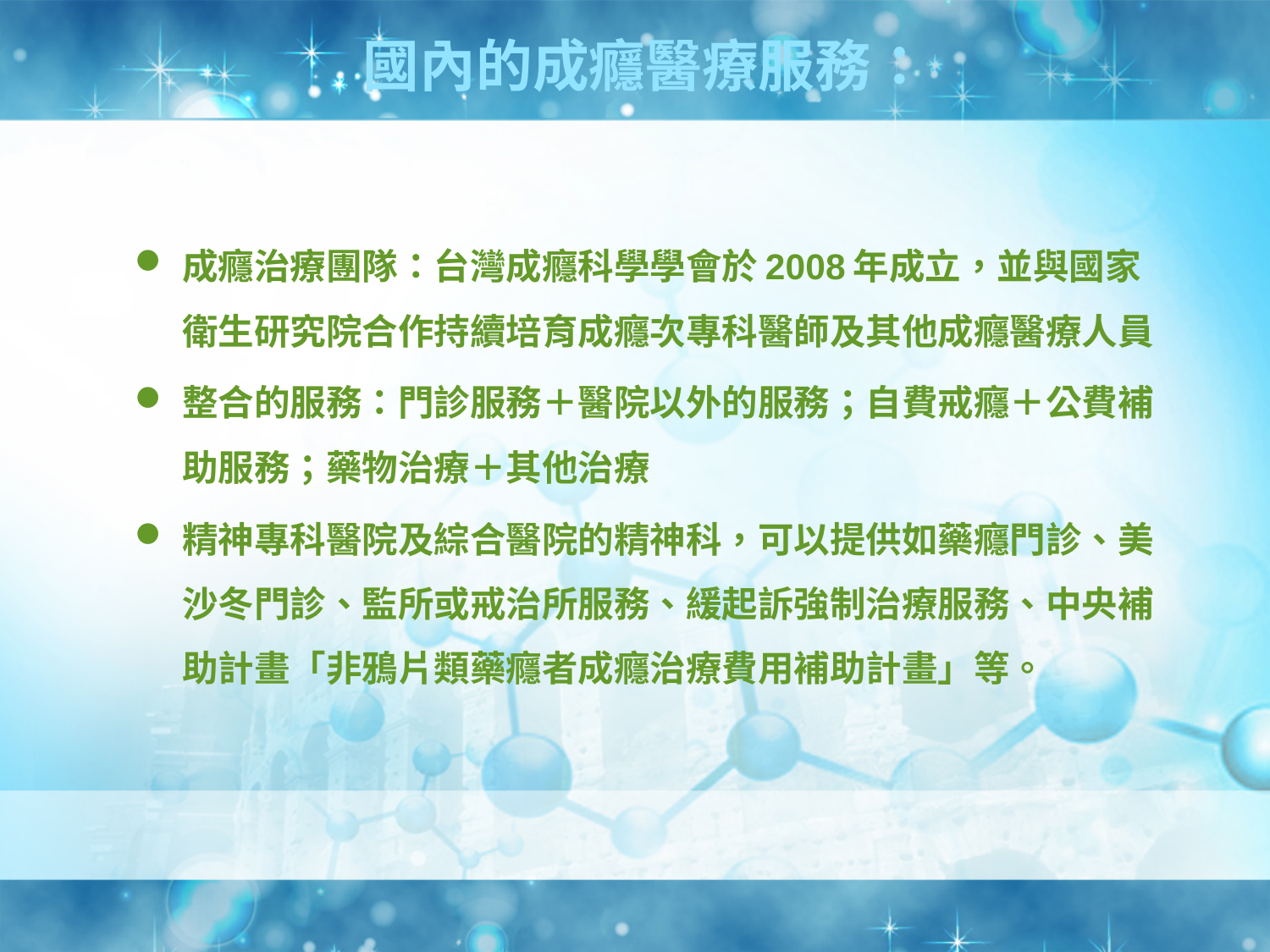

國內的成癮醫療服務：
成癮治療團隊：台灣成癮科學學會於2008年成立，並與國家衛生研究院合作持續培育成癮次專科醫師及其他成癮醫療人員
整合的服務：門診服務＋醫院以外的服務；自費戒癮＋公費補助服務；藥物治療＋其他治療
精神專科醫院及綜合醫院的精神科，可以提供如藥癮門診、美沙冬門診、監所或戒治所服務、緩起訴強制治療服務、中央補助計畫「非鴉片類藥癮者成癮治療費用補助計畫」等。